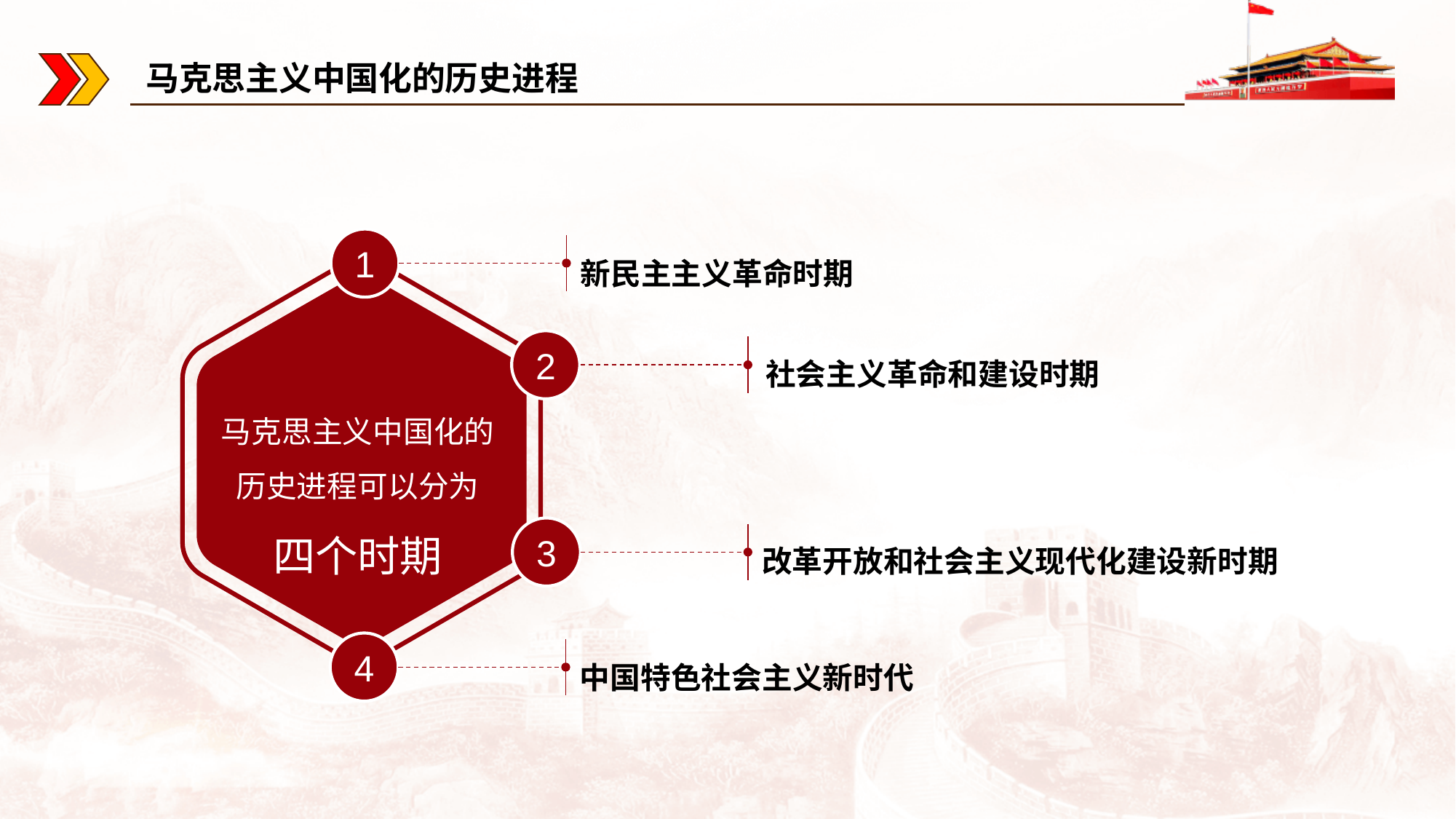

马克思主义中国化的历史进程
1
新民主主义革命时期

2
社会主义革命和建设时期
马克思主义中国化的历史进程可以分为
四个时期
3
改革开放和社会主义现代化建设新时期
4
中国特色社会主义新时代